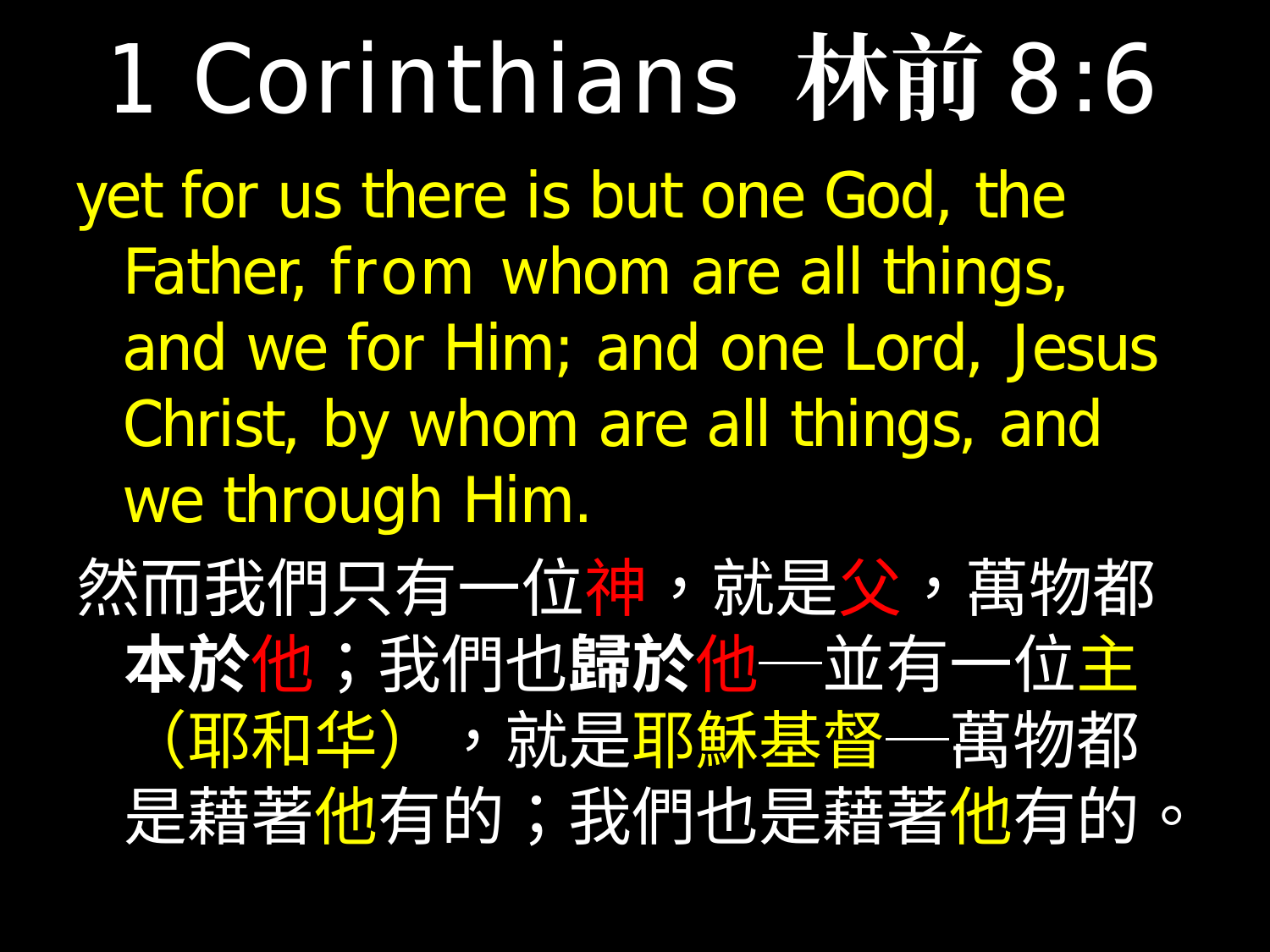

# 1 Corinthians 林前8:6
yet for us there is but one God, the Father, from whom are all things, and we for Him; and one Lord, Jesus Christ, by whom are all things, and we through Him.
然而我們只有一位神，就是父，萬物都本於他；我們也歸於他─並有一位主（耶和华），就是耶穌基督─萬物都是藉著他有的；我們也是藉著他有的。